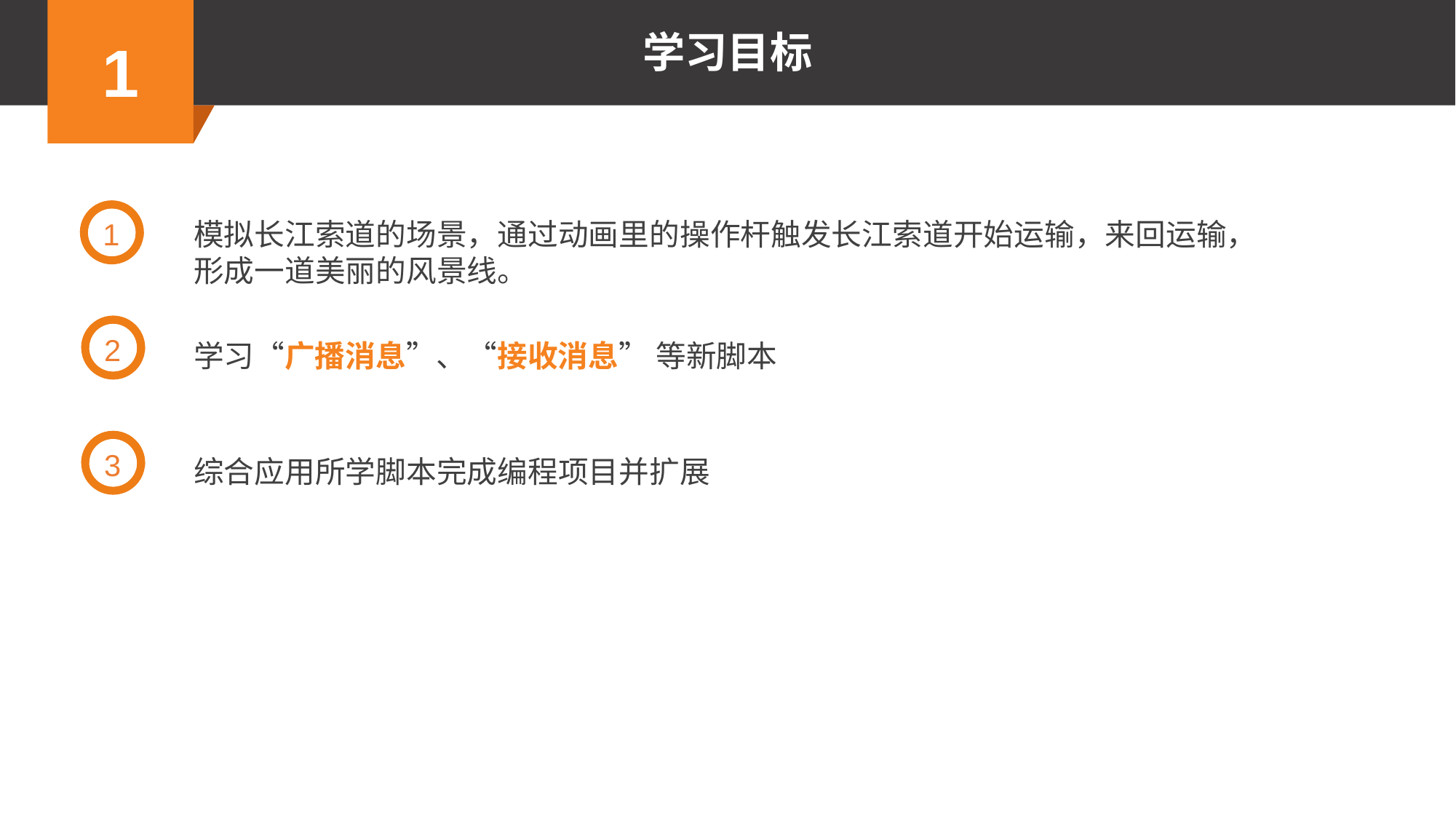

1
模拟长江索道的场景，通过动画里的操作杆触发长江索道开始运输，来回运输，形成一道美丽的风景线。

2
学习“广播消息”、“接收消息” 等新脚本

3
综合应用所学脚本完成编程项目并扩展